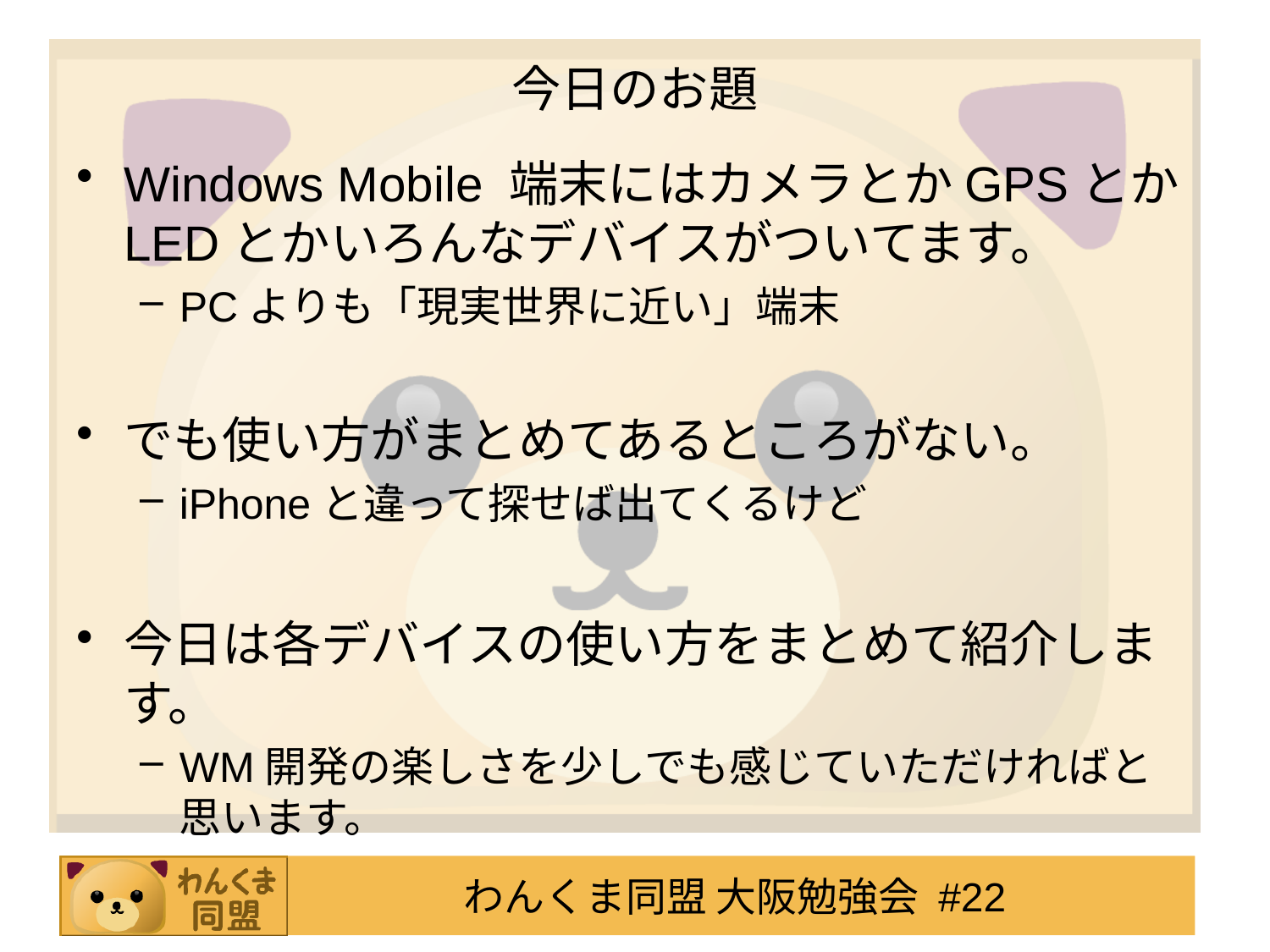

# 今日のお題
Windows Mobile 端末にはカメラとかGPSとかLEDとかいろんなデバイスがついてます。
PCよりも「現実世界に近い」端末

でも使い方がまとめてあるところがない。
iPhoneと違って探せば出てくるけど

今日は各デバイスの使い方をまとめて紹介します。
WM開発の楽しさを少しでも感じていただければと思います。